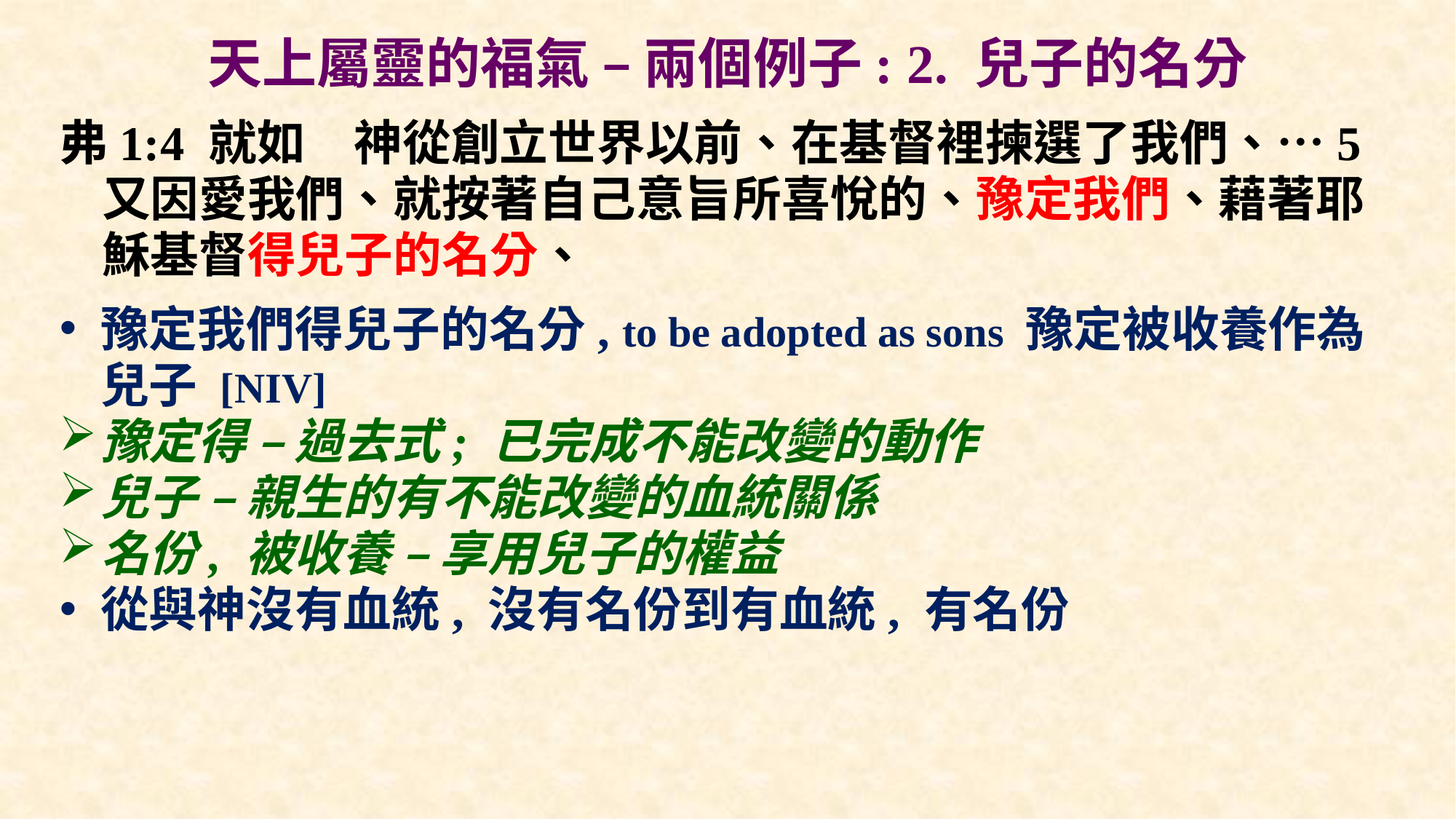

# 天上屬靈的福氣 – 兩個例子: 2. 兒子的名分
弗1:4 就如　神從創立世界以前、在基督裡揀選了我們、…5 又因愛我們、就按著自己意旨所喜悅的、豫定我們、藉著耶穌基督得兒子的名分、
豫定我們得兒子的名分, to be adopted as sons 豫定被收養作為兒子 [NIV]
豫定得 – 過去式; 已完成不能改變的動作
兒子 – 親生的有不能改變的血統關係
名份, 被收養 – 享用兒子的權益
從與神沒有血統, 沒有名份到有血統, 有名份